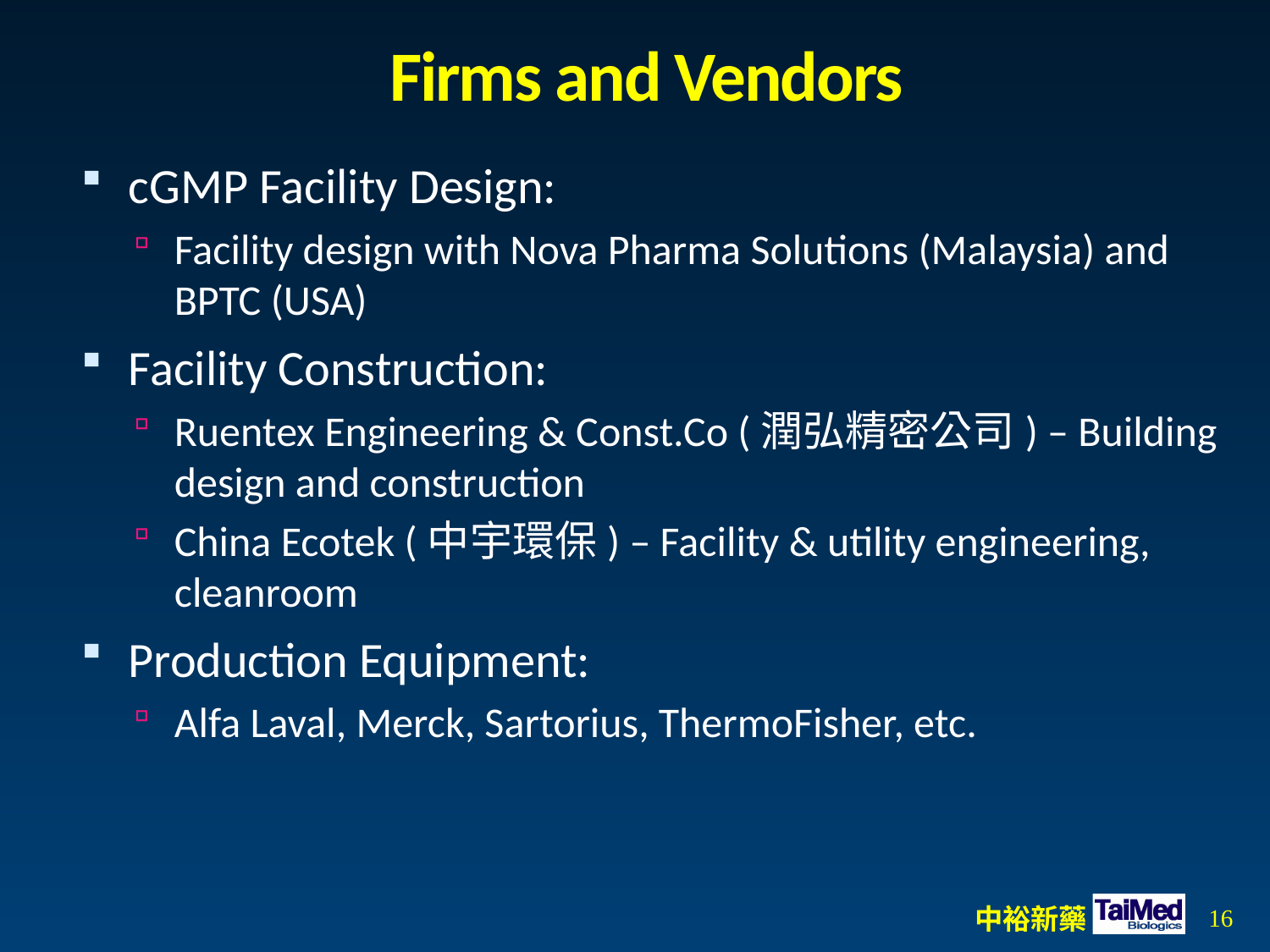

# Firms and Vendors
cGMP Facility Design:
Facility design with Nova Pharma Solutions (Malaysia) and  BPTC (USA)
Facility Construction:
Ruentex Engineering & Const.Co (潤弘精密公司) – Building design and construction
China Ecotek (中宇環保) – Facility & utility engineering, cleanroom
Production Equipment:
Alfa Laval, Merck, Sartorius, ThermoFisher, etc.

16